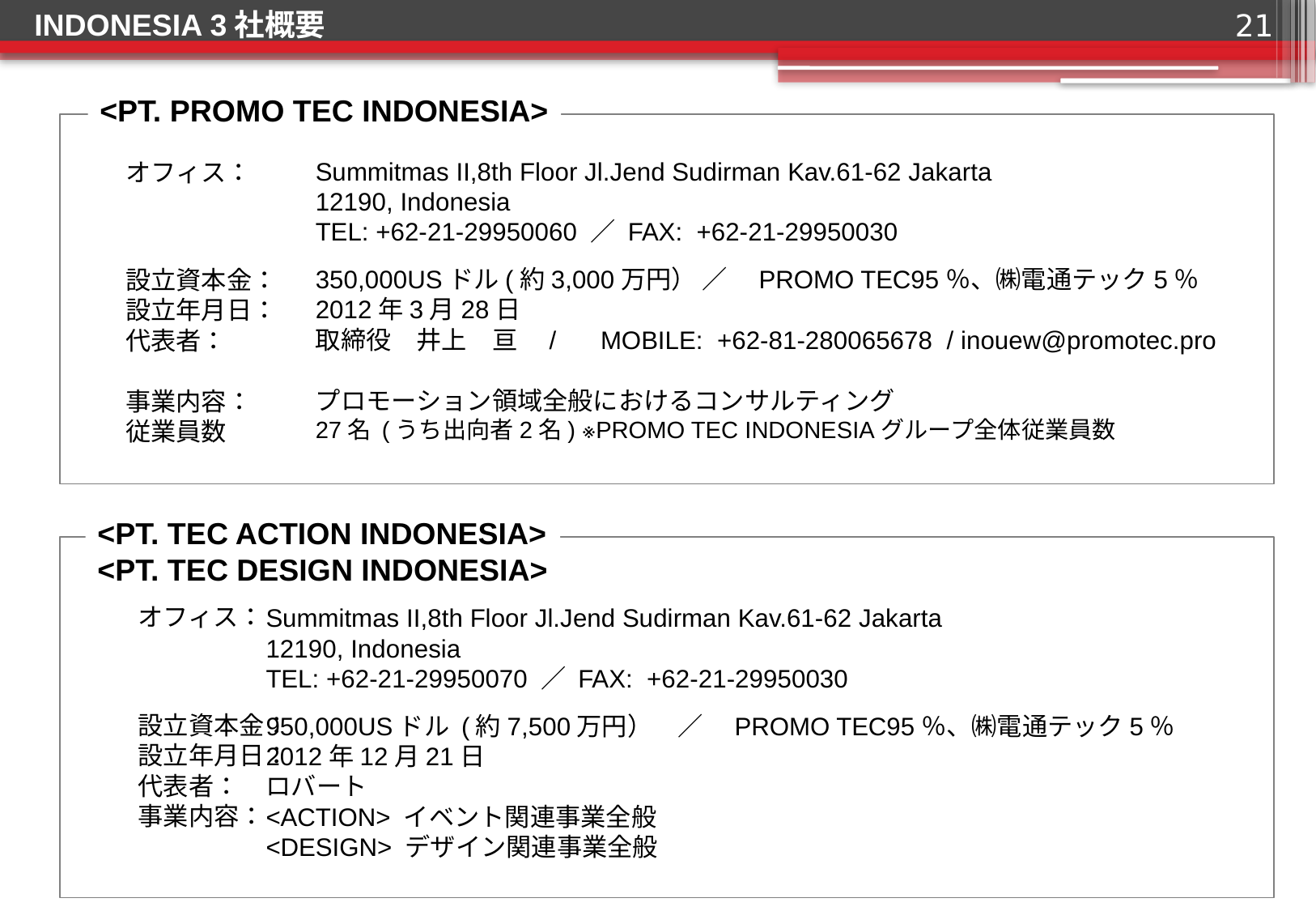

INDONESIA 3社概要
21
<PT. PROMO TEC INDONESIA>

Summitmas II,8th Floor Jl.Jend Sudirman Kav.61-62 Jakarta
12190, Indonesia
TEL: +62-21-29950060 ／ FAX:  +62-21-29950030

350,000USドル(約3,000万円） ／　PROMO TEC95％、㈱電通テック5％
2012年3月28日
取締役　井上　亘　/ 　MOBILE:  +62-81-280065678  / inouew@promotec.pro

プロモーション領域全般におけるコンサルティング
27名 (うち出向者2名) ※PROMO TEC INDONESIAグループ全体従業員数
オフィス：

設立資本金：
設立年月日：
代表者：

事業内容：
従業員数
<PT. TEC ACTION INDONESIA>
<PT. TEC DESIGN INDONESIA>
＜PT TEC ACTION INDONESIA＞
＜PT TEC DESIGN INDONESIA＞

オフィス：

設立資本金：
設立年月日：
代表者：
事業内容：

Summitmas II,8th Floor Jl.Jend Sudirman Kav.61-62 Jakarta
12190, Indonesia
TEL: +62-21-29950070 ／ FAX:  +62-21-29950030

950,000USドル (約7,500万円）　／　PROMO TEC95％、㈱電通テック5％
2012年12月21日
ロバート
<ACTION> イベント関連事業全般
<DESIGN> デザイン関連事業全般